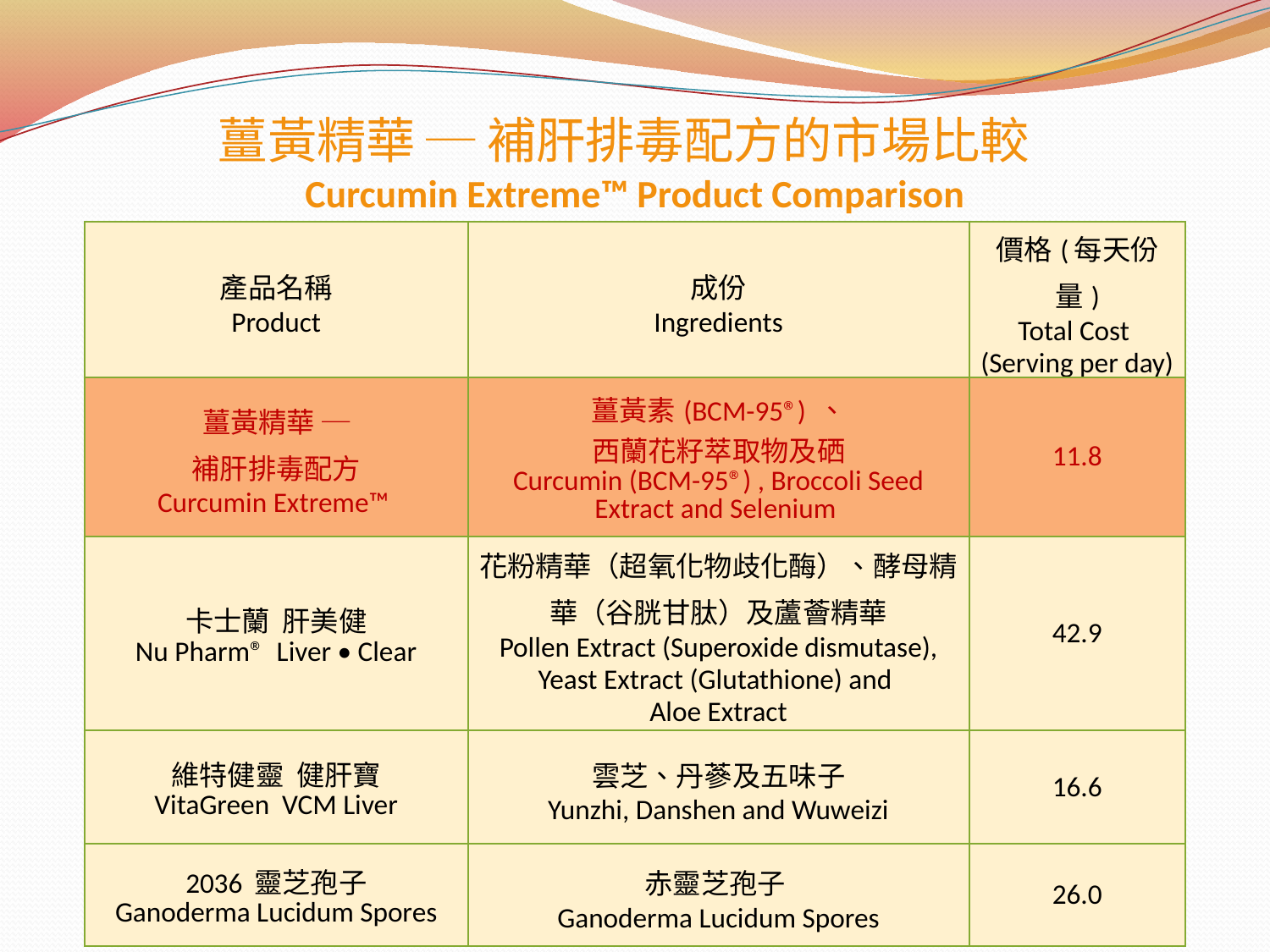

薑黃精華 ─ 補肝排毒配方的市場比較
Curcumin Extreme™ Product Comparison
| 產品名稱 Product | 成份 Ingredients | 價格(每天份量) Total Cost (Serving per day) |
| --- | --- | --- |
| 薑黃精華 ─ 補肝排毒配方 Curcumin Extreme™ | 薑黃素(BCM-95®) 、 西蘭花籽萃取物及硒 Curcumin (BCM-95®) , Broccoli Seed Extract and Selenium | 11.8 |
| 卡士蘭 肝美健 Nu Pharm® Liver • Clear | 花粉精華（超氧化物歧化酶）、酵母精華（谷胱甘肽）及蘆薈精華 Pollen Extract (Superoxide dismutase), Yeast Extract (Glutathione) and Aloe Extract | 42.9 |
| 維特健靈 健肝寶 VitaGreen VCM Liver | 雲芝、丹蔘及五味子 Yunzhi, Danshen and Wuweizi | 16.6 |
| 2036 靈芝孢子 Ganoderma Lucidum Spores | 赤靈芝孢子 Ganoderma Lucidum Spores | 26.0 |